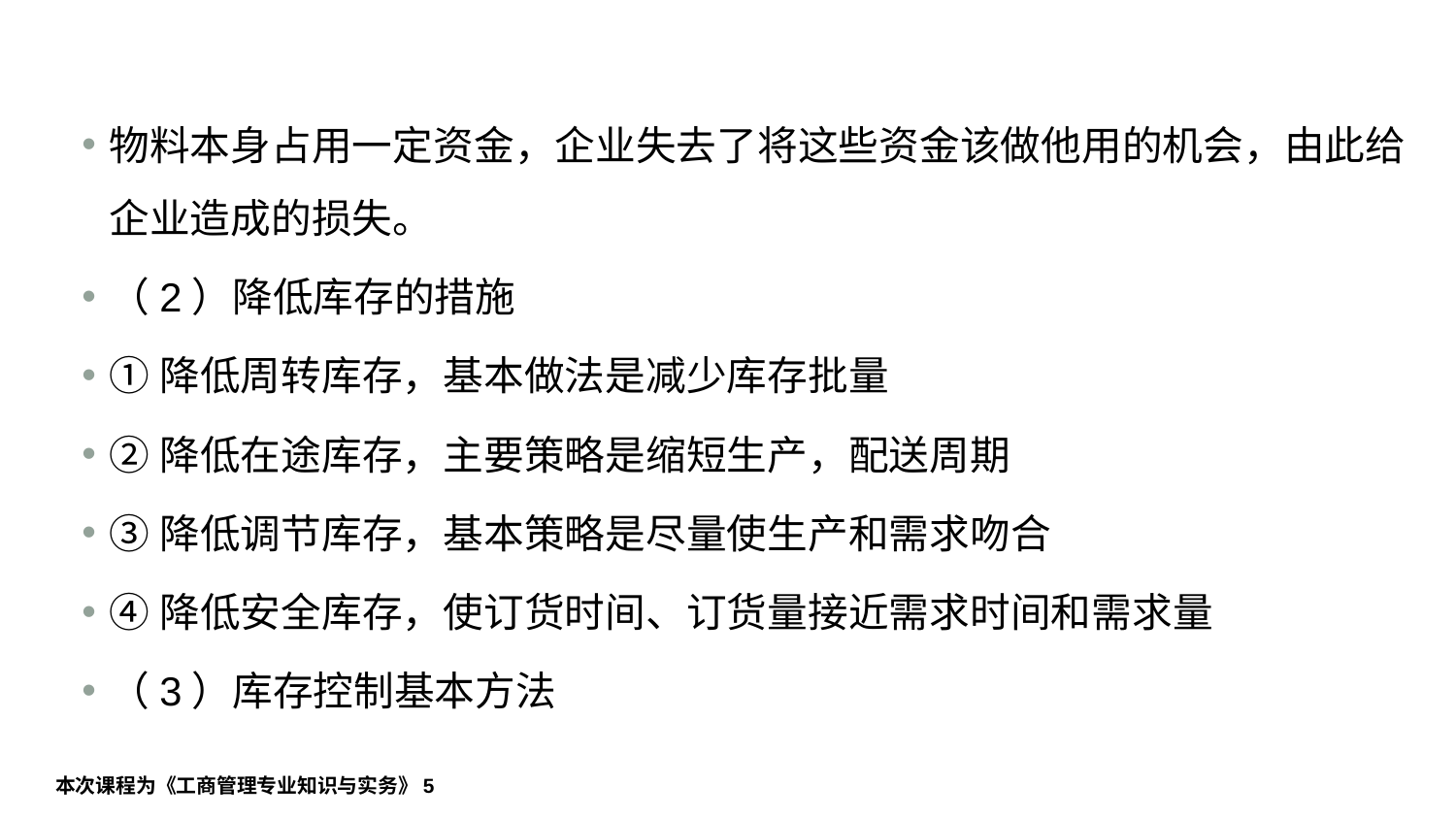

#
物料本身占用一定资金，企业失去了将这些资金该做他用的机会，由此给企业造成的损失。
（2）降低库存的措施
①降低周转库存，基本做法是减少库存批量
②降低在途库存，主要策略是缩短生产，配送周期
③降低调节库存，基本策略是尽量使生产和需求吻合
④降低安全库存，使订货时间、订货量接近需求时间和需求量
（3）库存控制基本方法